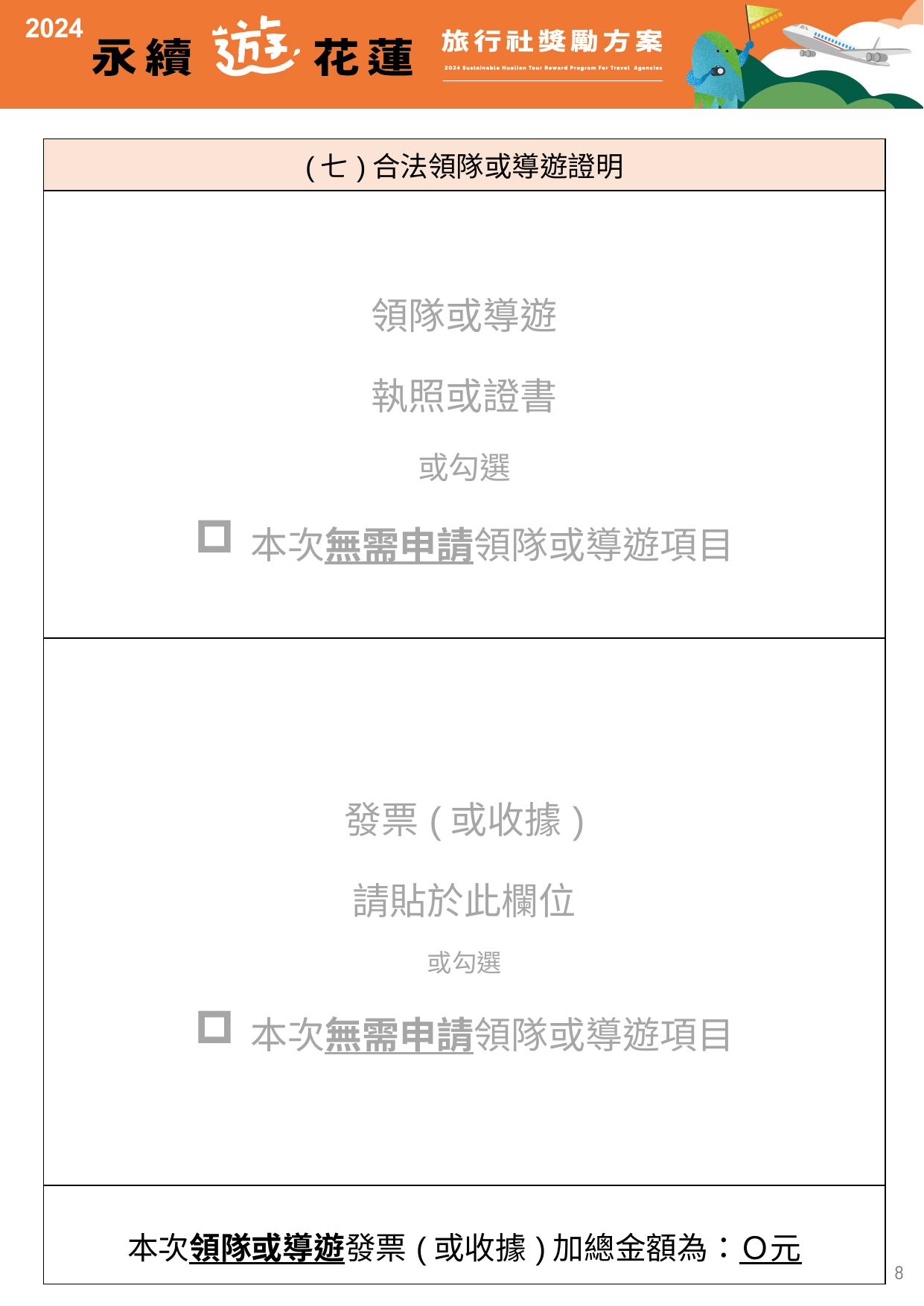

| (七)合法領隊或導遊證明 |
| --- |
| 領隊或導遊 執照或證書 或勾選 本次無需申請領隊或導遊項目 |
| 發票(或收據) 請貼於此欄位 或勾選 本次無需申請領隊或導遊項目 |
| 本次領隊或導遊發票(或收據)加總金額為：Ｏ元 |
8